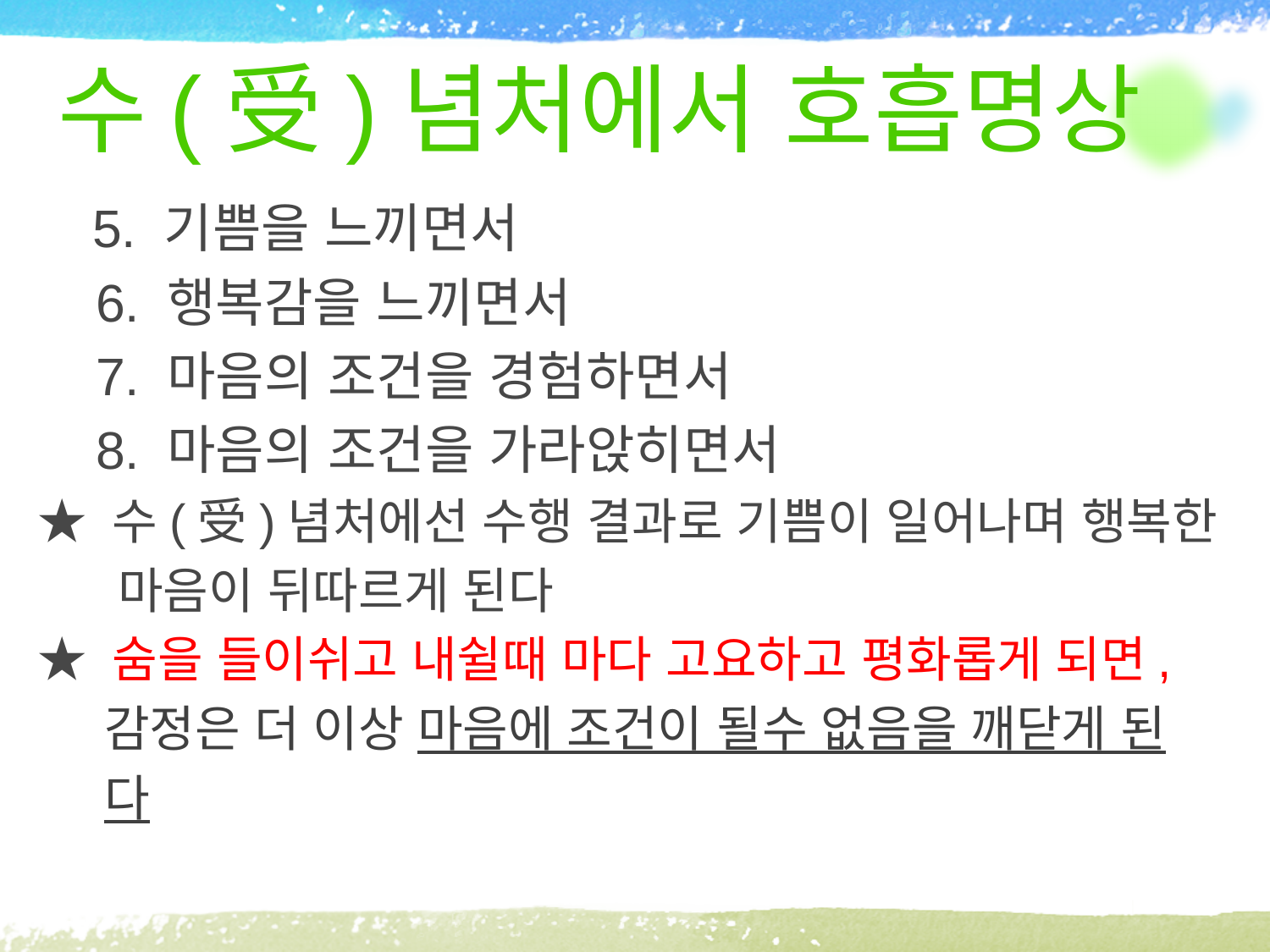

# 수(受)념처에서 호흡명상
    5. 기쁨을 느끼면서
    6. 행복감을 느끼면서
    7. 마음의 조건을 경험하면서
    8. 마음의 조건을 가라앉히면서
★ 수(受)념처에선 수행 결과로 기쁨이 일어나며 행복한
     마음이 뒤따르게 된다
★ 숨을 들이쉬고 내쉴때 마다 고요하고 평화롭게 되면,
    감정은 더 이상 마음에 조건이 될수 없음을 깨닫게 된
    다